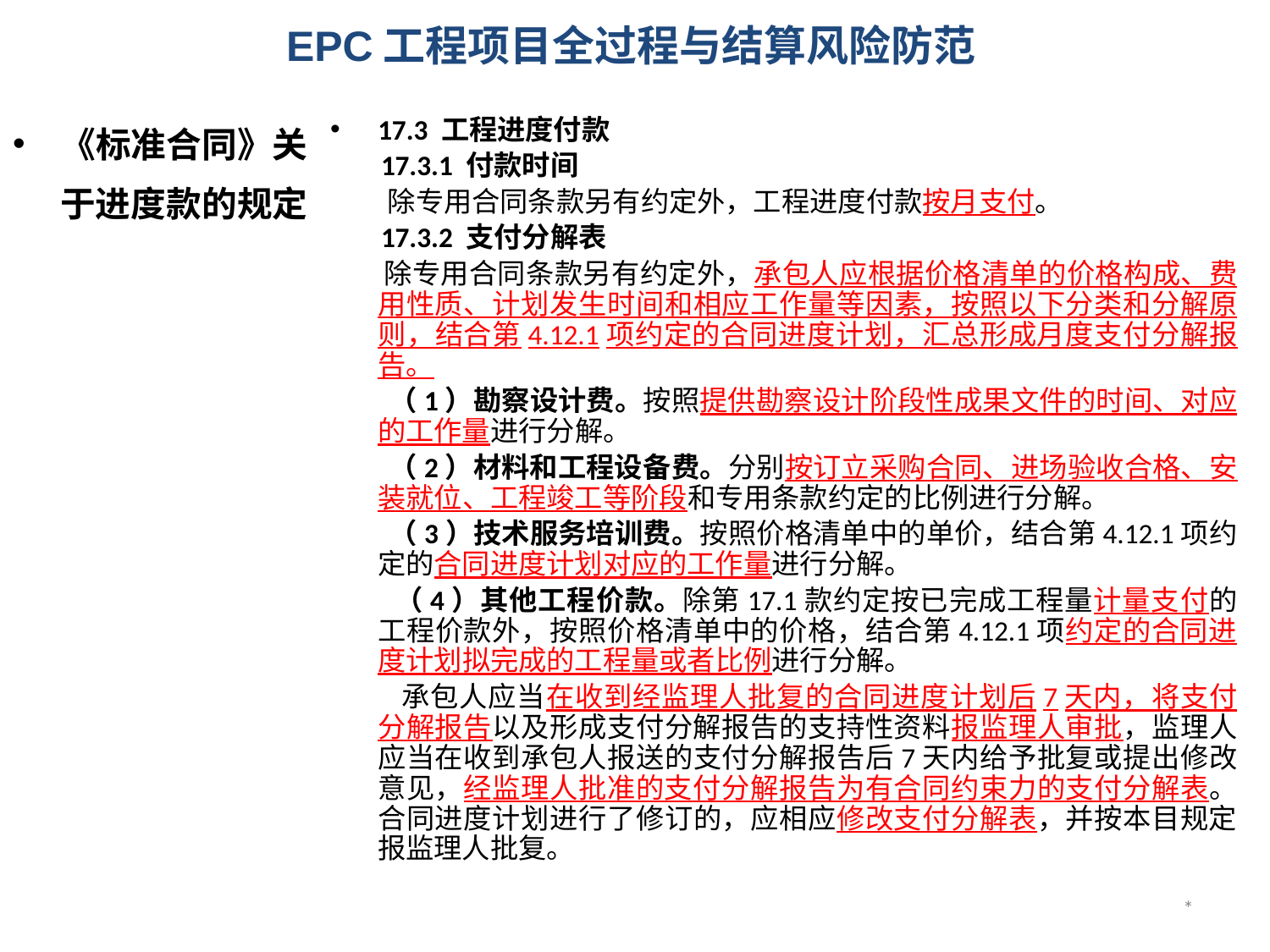

# EPC工程项目全过程与结算风险防范
《标准合同》关于进度款的规定
17.3 工程进度付款
        17.3.1 付款时间
        除专用合同条款另有约定外，工程进度付款按月支付。
        17.3.2 支付分解表
       除专用合同条款另有约定外，承包人应根据价格清单的价格构成、费用性质、计划发生时间和相应工作量等因素，按照以下分类和分解原则，结合第4.12.1项约定的合同进度计划，汇总形成月度支付分解报告。
        （1）勘察设计费。按照提供勘察设计阶段性成果文件的时间、对应的工作量进行分解。
        （2）材料和工程设备费。分别按订立采购合同、进场验收合格、安装就位、工程竣工等阶段和专用条款约定的比例进行分解。
        （3）技术服务培训费。按照价格清单中的单价，结合第4.12.1项约定的合同进度计划对应的工作量进行分解。
        （4）其他工程价款。除第17.1款约定按已完成工程量计量支付的工程价款外，按照价格清单中的价格，结合第4.12.1项约定的合同进度计划拟完成的工程量或者比例进行分解。
         承包人应当在收到经监理人批复的合同进度计划后7天内，将支付分解报告以及形成支付分解报告的支持性资料报监理人审批，监理人应当在收到承包人报送的支付分解报告后7天内给予批复或提出修改意见，经监理人批准的支付分解报告为有合同约束力的支付分解表。合同进度计划进行了修订的，应相应修改支付分解表，并按本目规定报监理人批复。
*